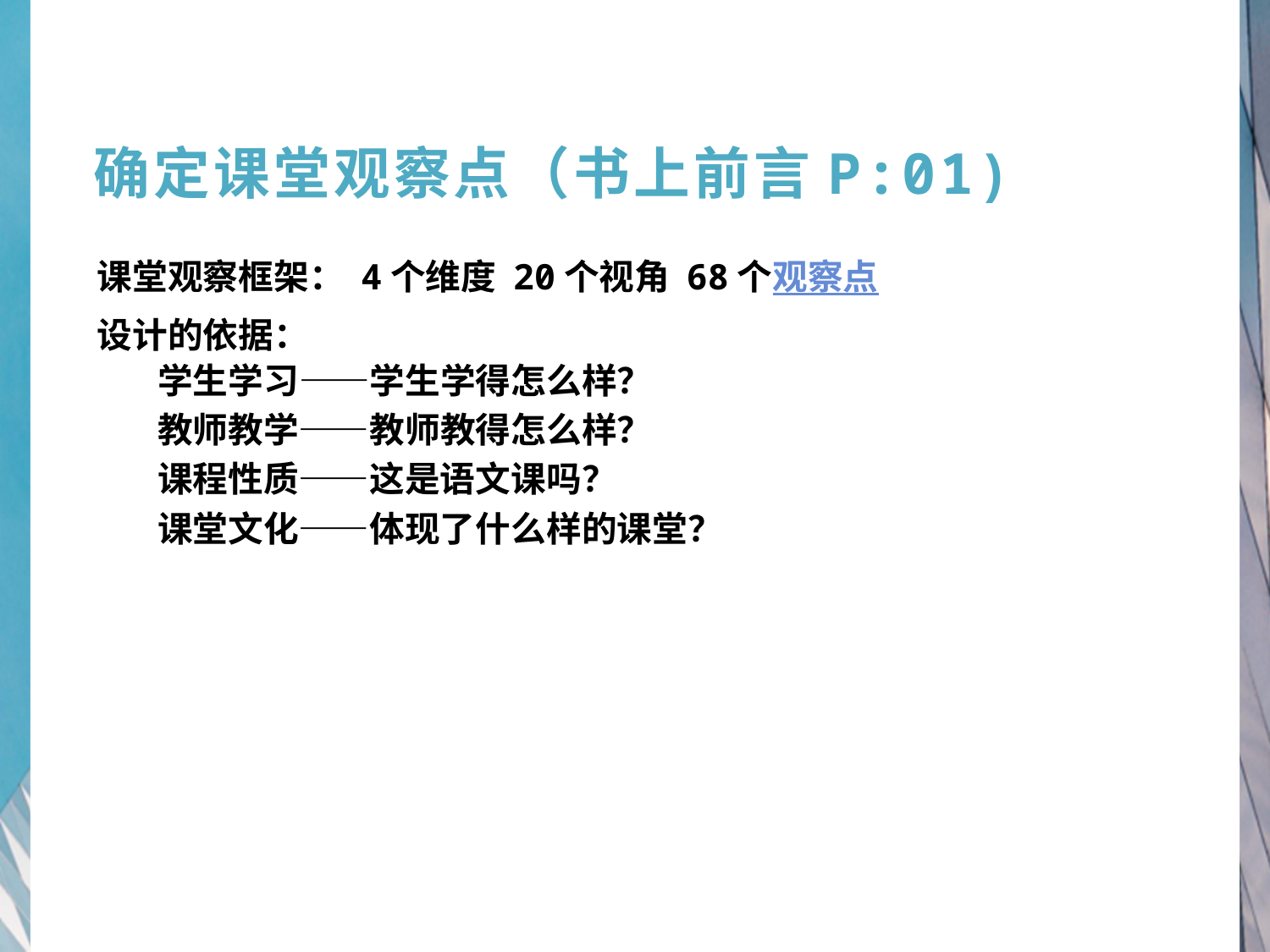

# 确定课堂观察点（书上前言P:01)
课堂观察框架： 4个维度 20个视角 68个观察点
设计的依据：
学生学习——学生学得怎么样？
教师教学——教师教得怎么样？
课程性质——这是语文课吗？
课堂文化——体现了什么样的课堂？